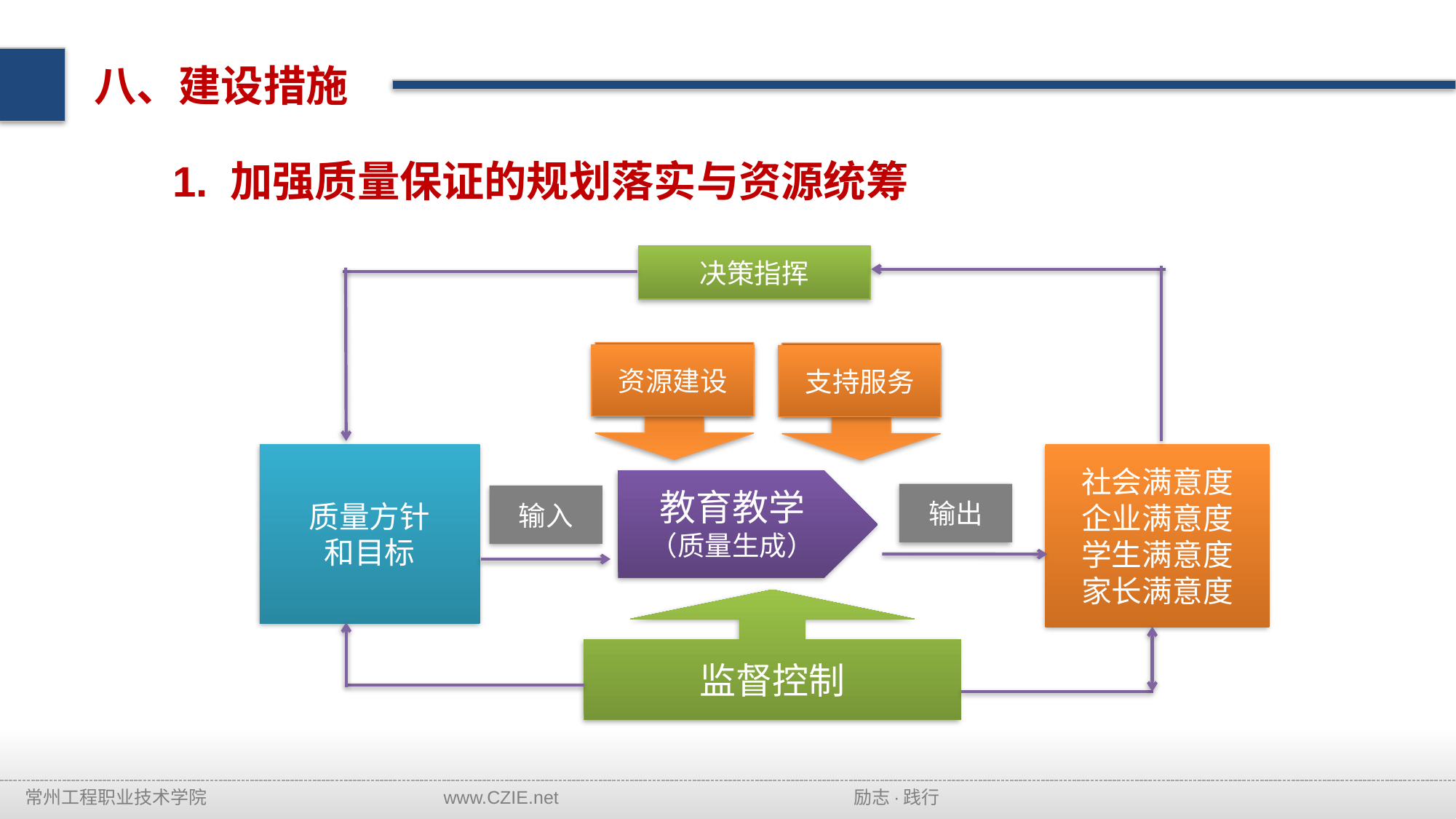

八、建设措施

1. 加强质量保证的规划落实与资源统筹
决策指挥

资源建设
支持服务
社会满意度
企业满意度
学生满意度
家长满意度
质量方针
和目标

教育教学
（质量生成）
输出
输入
监督控制